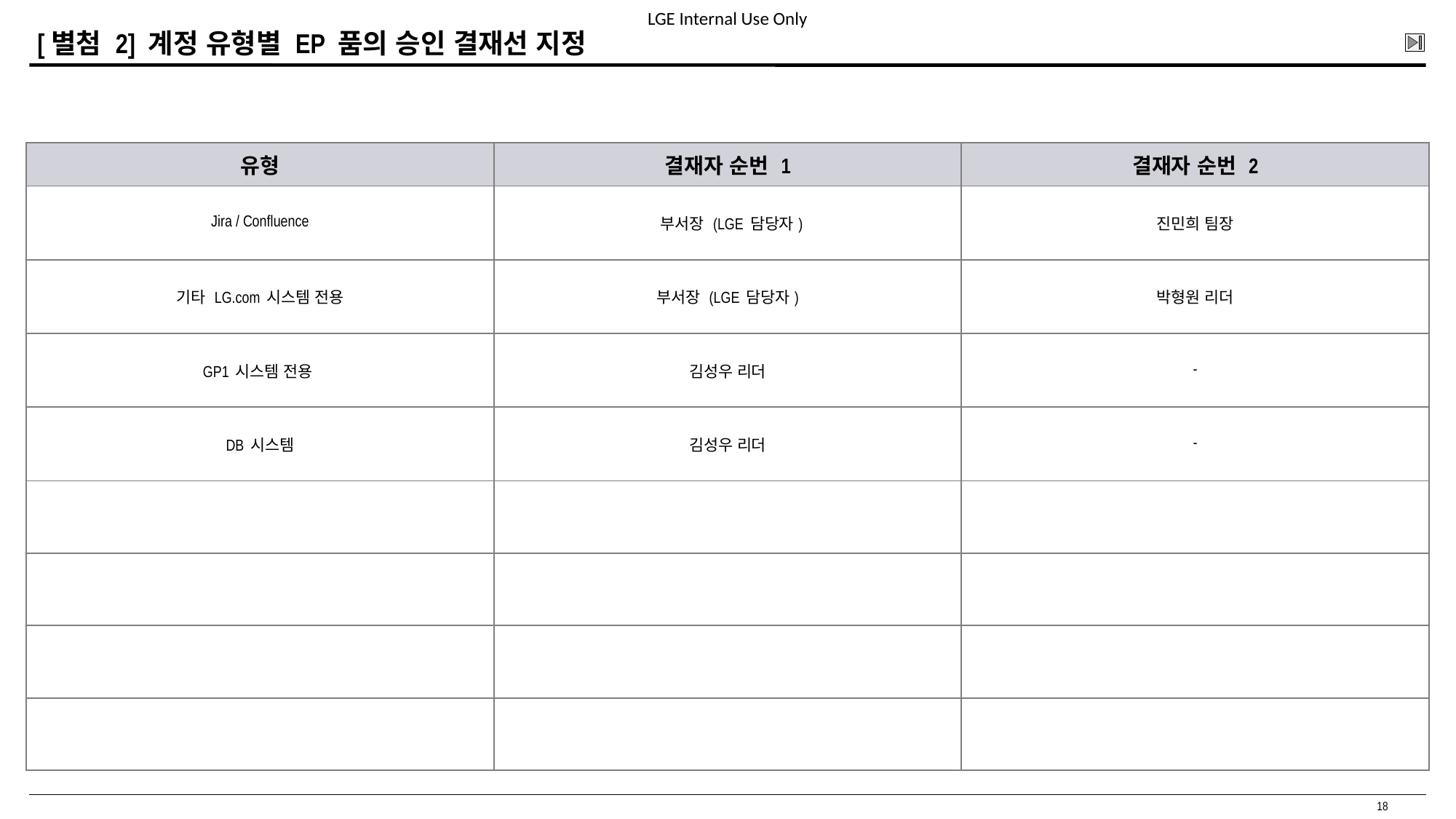

# [별첨 2] 계정 유형별 EP 품의 승인 결재선 지정

| 유형 | 결재자 순번 1 | 결재자 순번 2 |
| --- | --- | --- |
| Jira / Confluence | 부서장 (LGE 담당자) | 진민희 팀장 |
| 기타 LG.com 시스템 전용 | 부서장 (LGE 담당자) | 박형원 리더 |
| GP1 시스템 전용 | 김성우 리더 | - |
| DB 시스템 | 김성우 리더 | - |
|  |  |  |
|  |  |  |
|  |  |  |
|  |  |  |
18